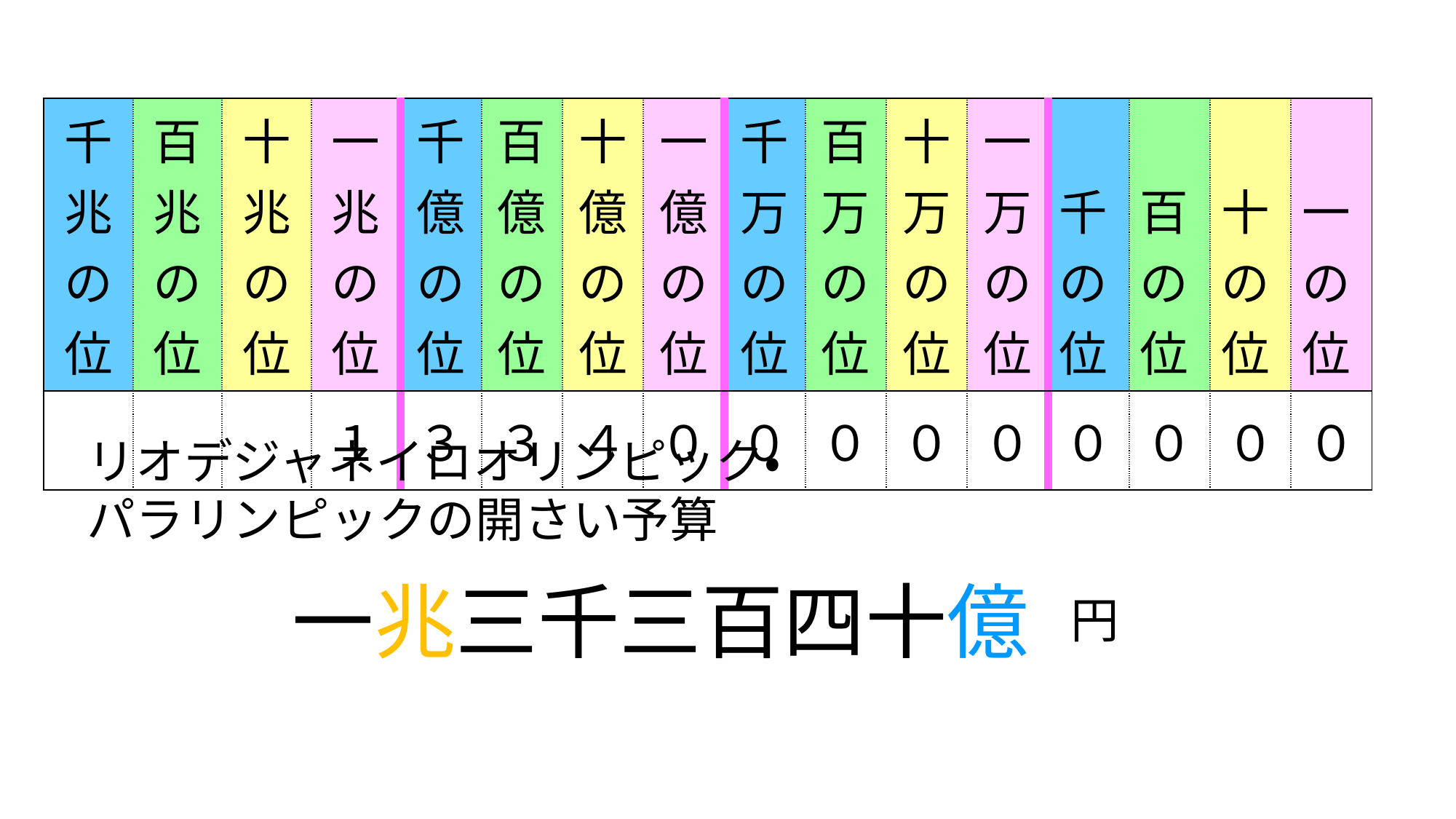

| 千兆の位 | 百兆の位 | 十兆の位 | 一兆の位 |
| --- | --- | --- | --- |
|  |  |  | １ |
| 千億の位 | 百億の位 | 十億の位 | 一億の位 | 千万の位 | 百万の位 | 十万の位 | 一万の位 | 千の位 | 百の位 | 十の位 | 一の位 |
| --- | --- | --- | --- | --- | --- | --- | --- | --- | --- | --- | --- |
| ３ | ３ | ４ | ０ | ０ | ０ | ０ | ０ | ０ | ０ | ０ | ０ |
リオデジャネイロオリンピック・パラリンピックの開さい予算
一兆三千三百四十億
円